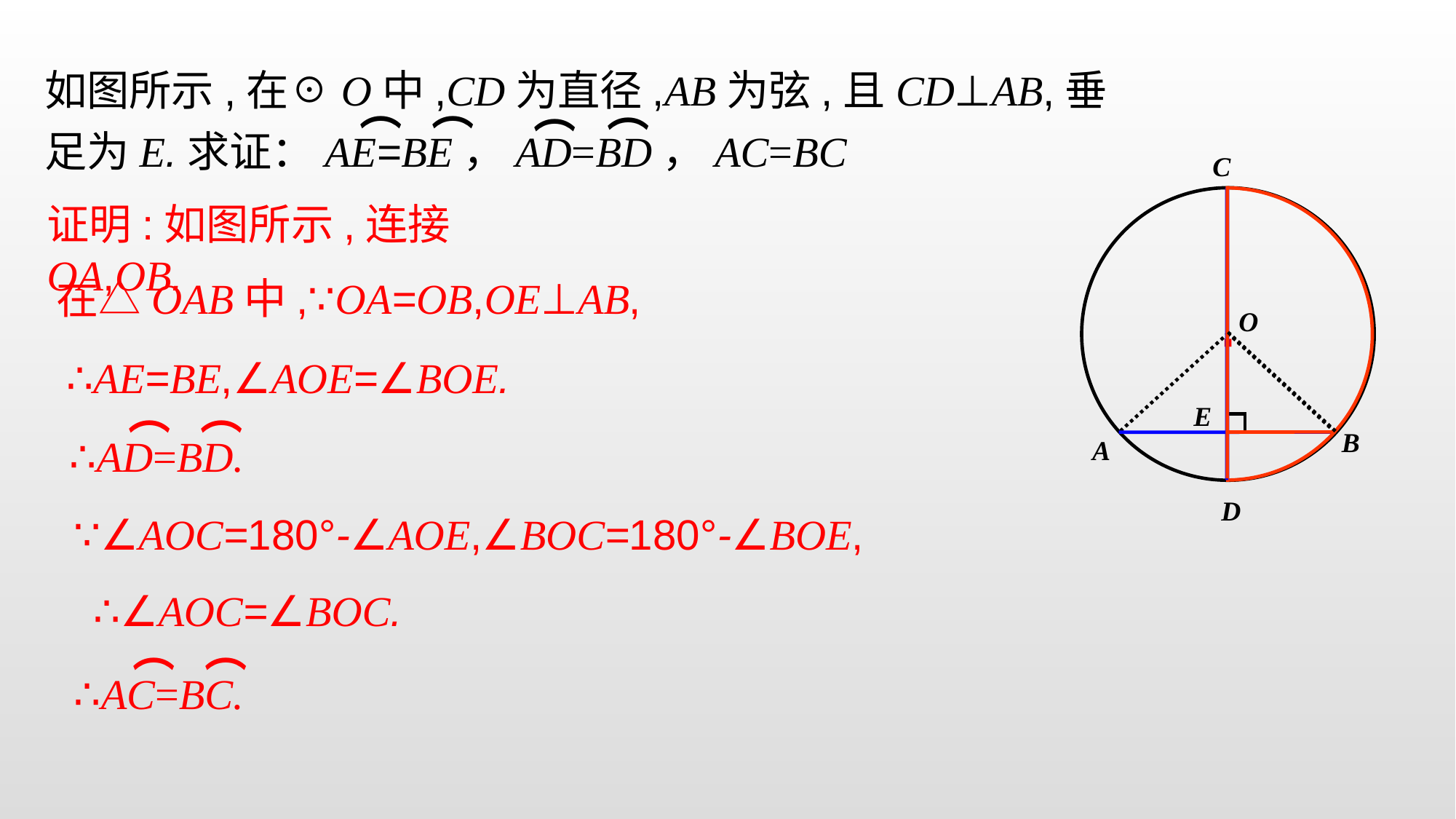

如图所示,在☉O中,CD为直径,AB为弦,且CD⊥AB,垂足为E.求证：AE=BE，AD=BD，AC=BC
⌒
⌒
⌒
⌒
C

·
证明:如图所示,连接OA,OB.
在△OAB中,∵OA=OB,OE⊥AB,
O

∴AE=BE,∠AOE=∠BOE.
E
⌒
⌒
∴AD=BD.

B
A

D
∵∠AOC=180°-∠AOE,∠BOC=180°-∠BOE,
∴∠AOC=∠BOC.
⌒
⌒
∴AC=BC.